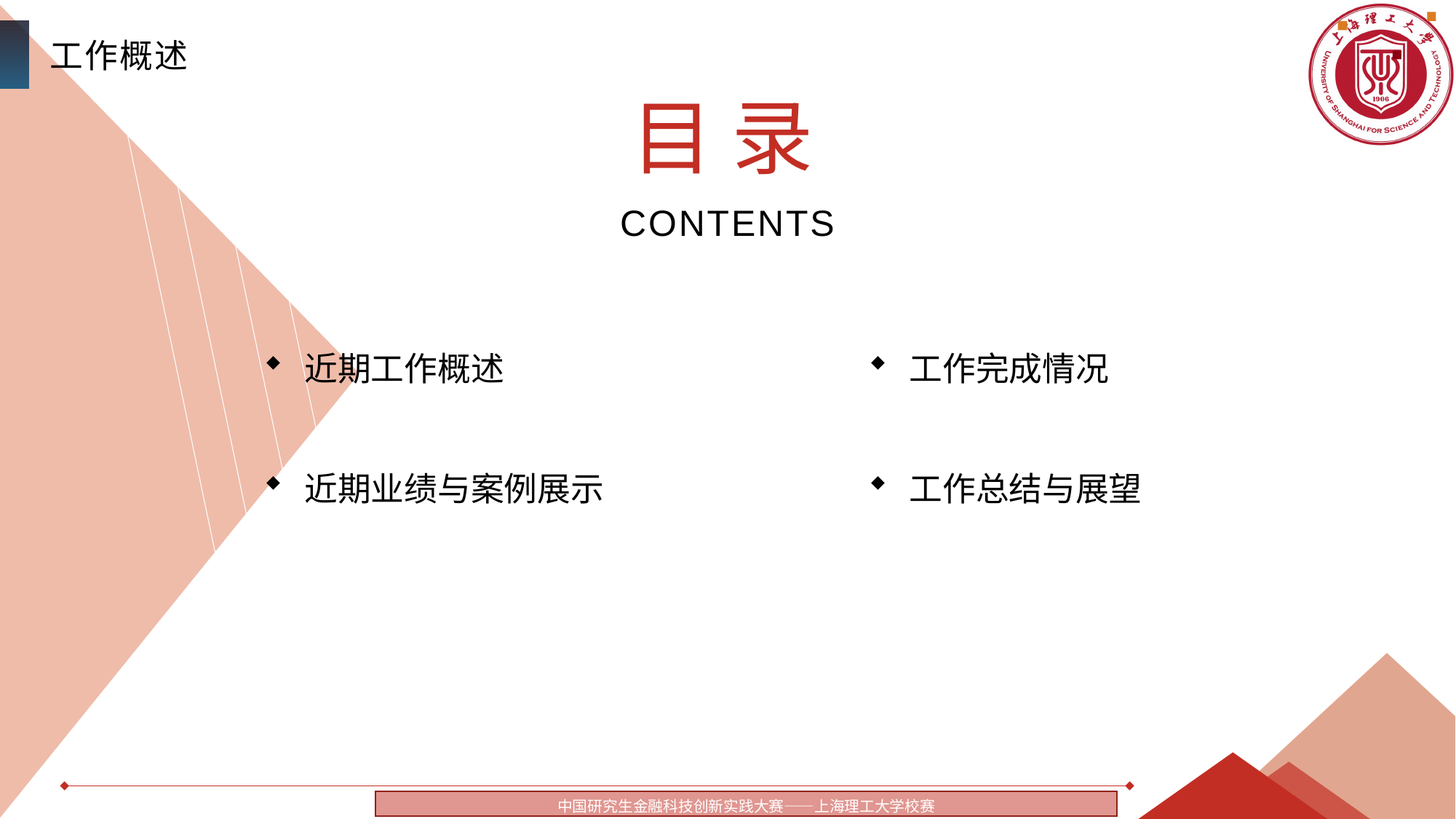

工作概述

目 录
CONTENTS
近期工作概述
近期业绩与案例展示
工作完成情况
工作总结与展望